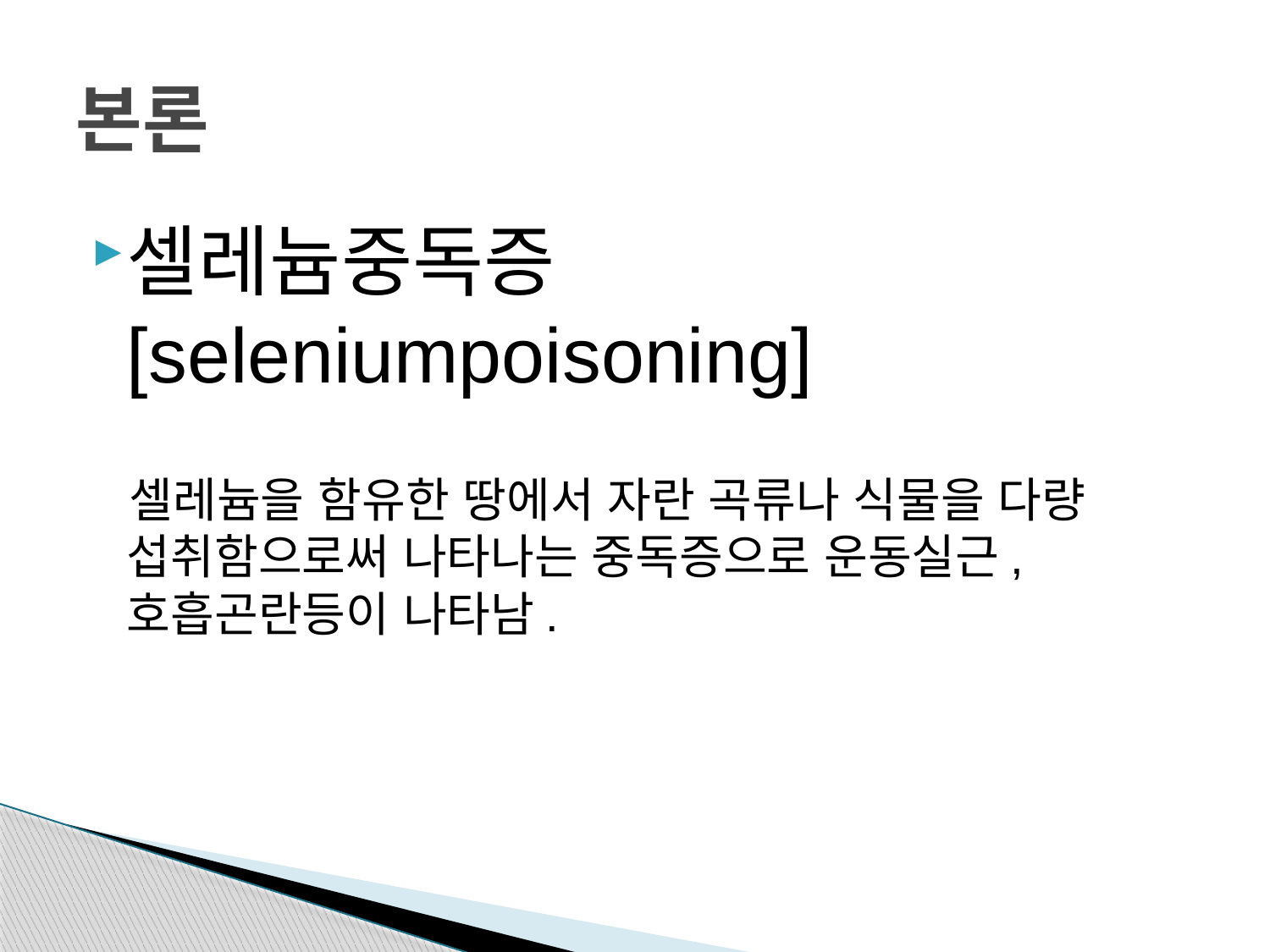

# 본론
셀레늄중독증[seleniumpoisoning]

  셀레늄을 함유한 땅에서 자란 곡류나 식물을 다량 섭취함으로써 나타나는 중독증으로 운동실근, 호흡곤란등이 나타남.